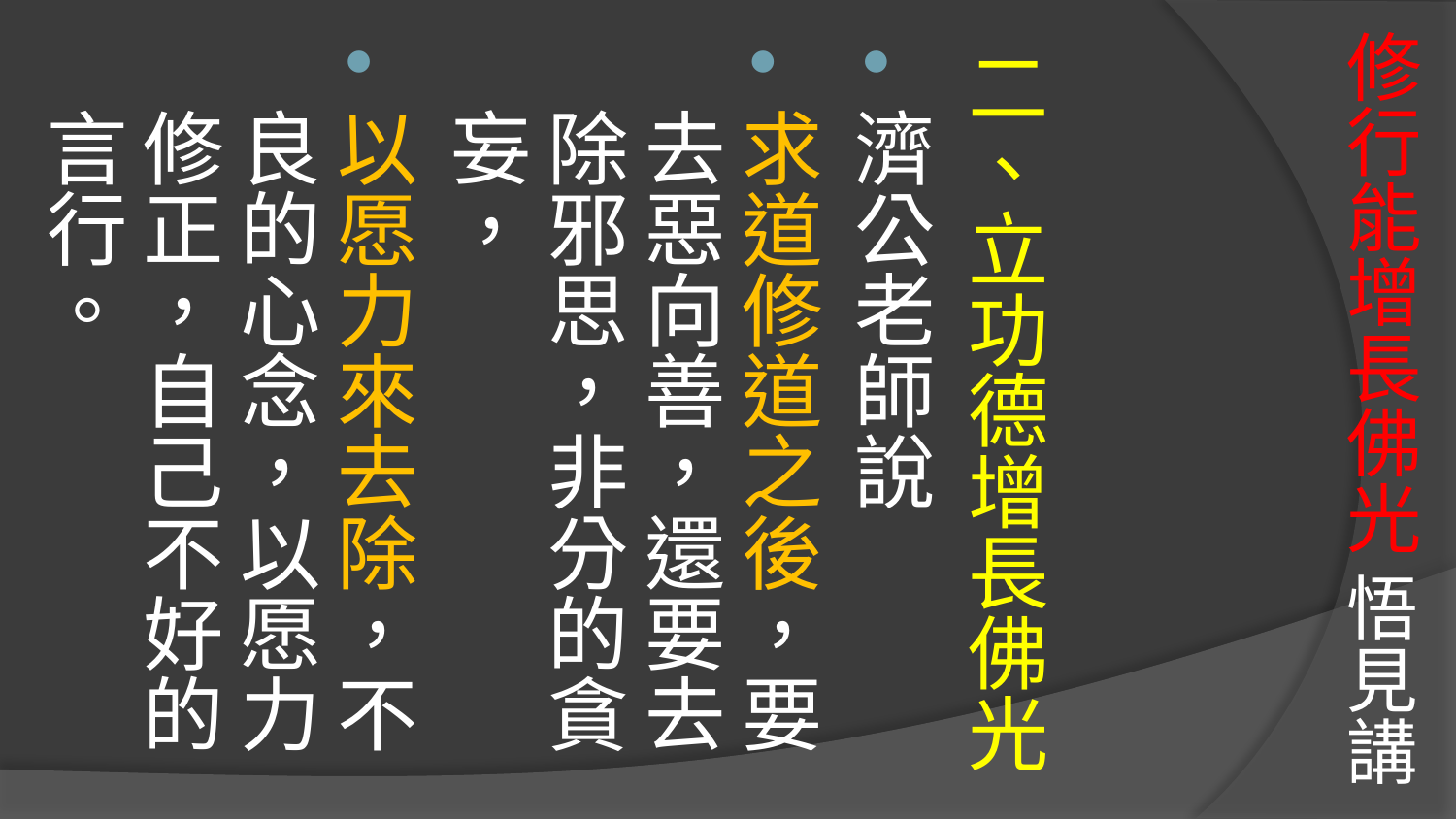

# 修行能增長佛光 悟見講
二、立功德增長佛光
濟公老師說
求道修道之後，要去惡向善，還要去除邪思，非分的貪妄，
以愿力來去除，不良的心念，以愿力修正，自己不好的言行。